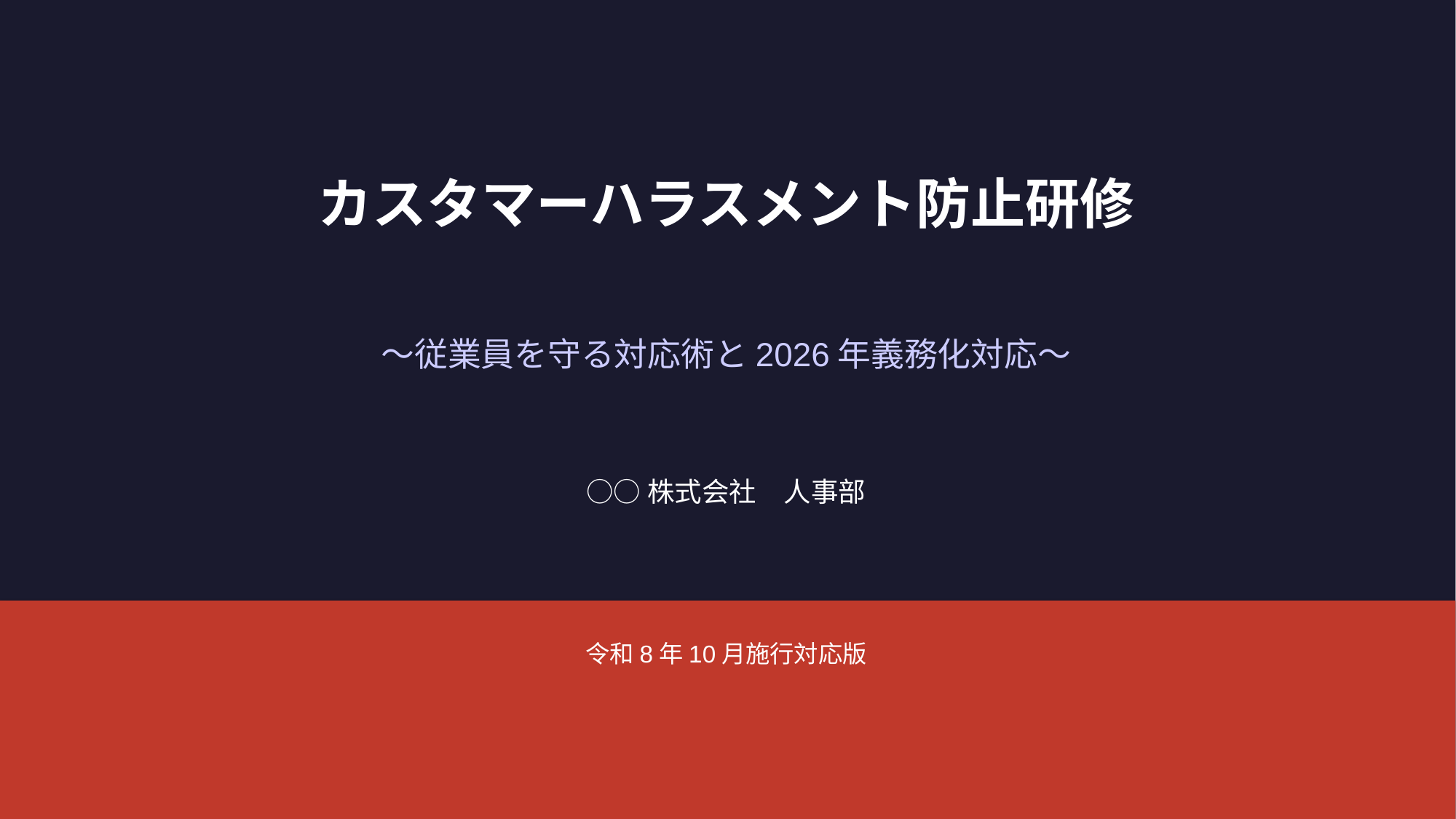

カスタマーハラスメント防止研修
〜従業員を守る対応術と2026年義務化対応〜
○○株式会社　人事部

令和8年10月施行対応版